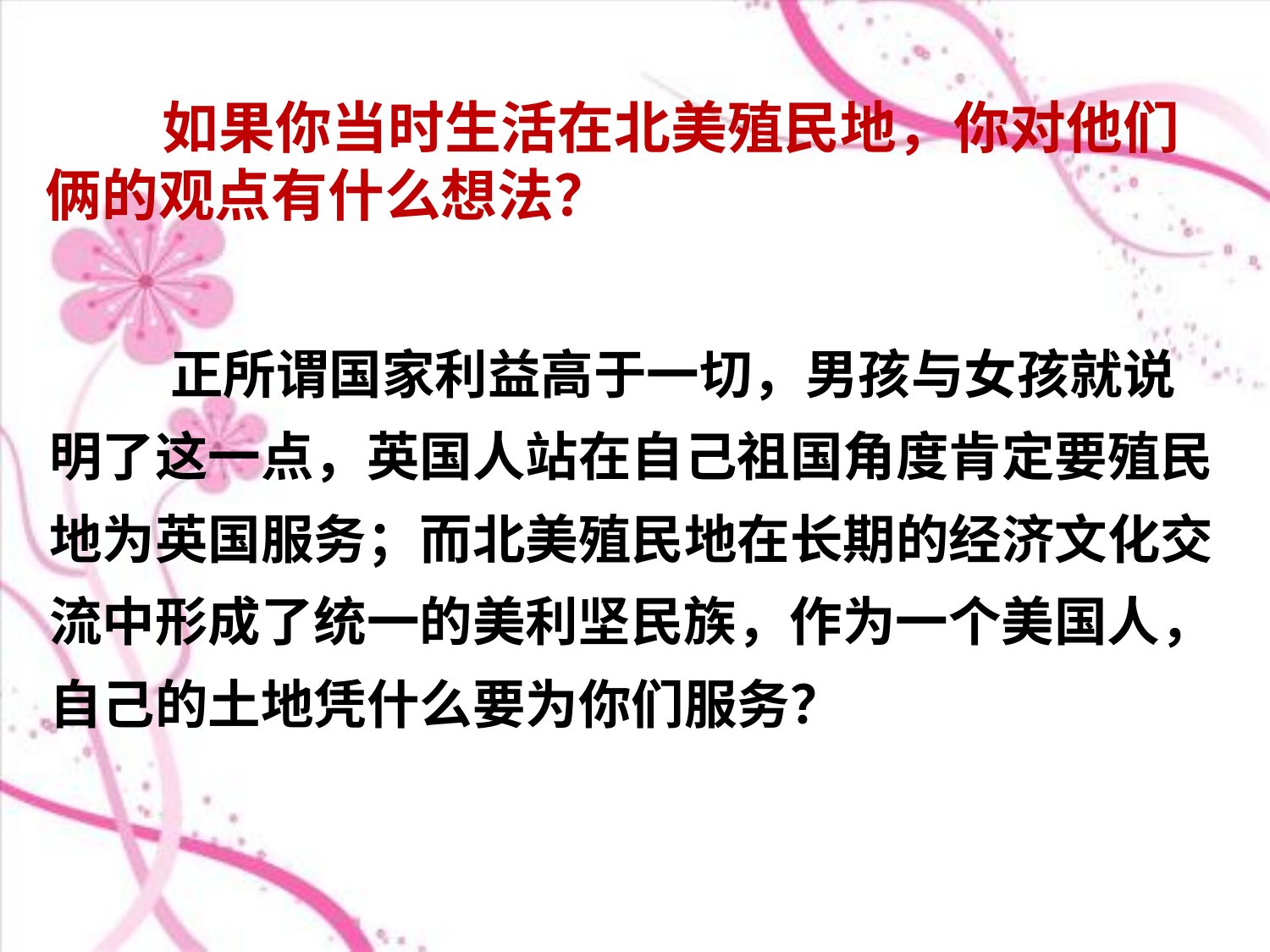

如果你当时生活在北美殖民地，你对他们俩的观点有什么想法？
         正所谓国家利益高于一切，男孩与女孩就说明了这一点，英国人站在自己祖国角度肯定要殖民地为英国服务；而北美殖民地在长期的经济文化交流中形成了统一的美利坚民族，作为一个美国人，自己的土地凭什么要为你们服务？